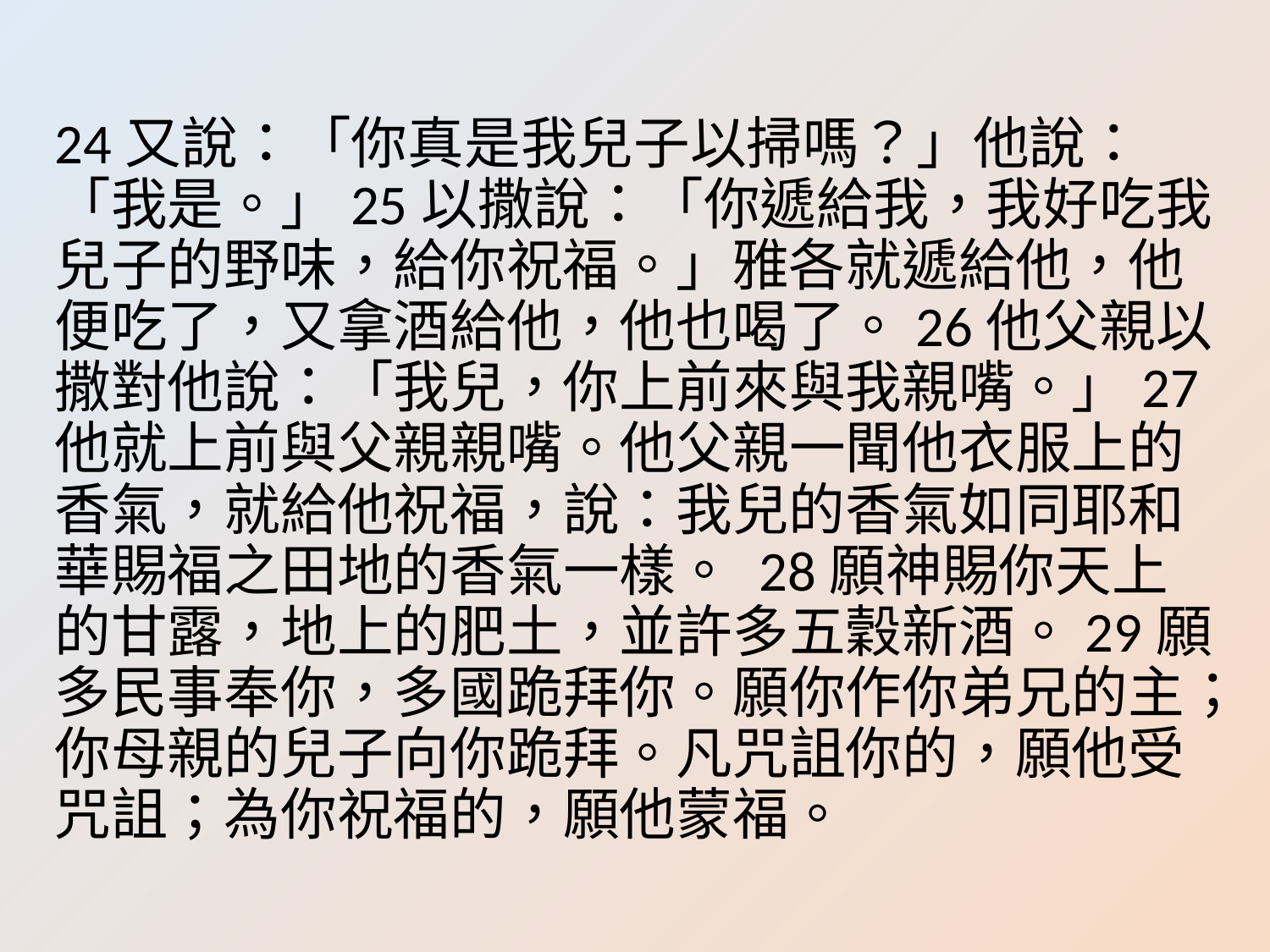

24又說：「你真是我兒子以掃嗎？」他說：「我是。」25以撒說：「你遞給我，我好吃我兒子的野味，給你祝福。」雅各就遞給他，他便吃了，又拿酒給他，他也喝了。26他父親以撒對他說：「我兒，你上前來與我親嘴。」27他就上前與父親親嘴。他父親一聞他衣服上的香氣，就給他祝福，說：我兒的香氣如同耶和華賜福之田地的香氣一樣。 28願神賜你天上的甘露，地上的肥土，並許多五穀新酒。29願多民事奉你，多國跪拜你。願你作你弟兄的主；你母親的兒子向你跪拜。凡咒詛你的，願他受咒詛；為你祝福的，願他蒙福。